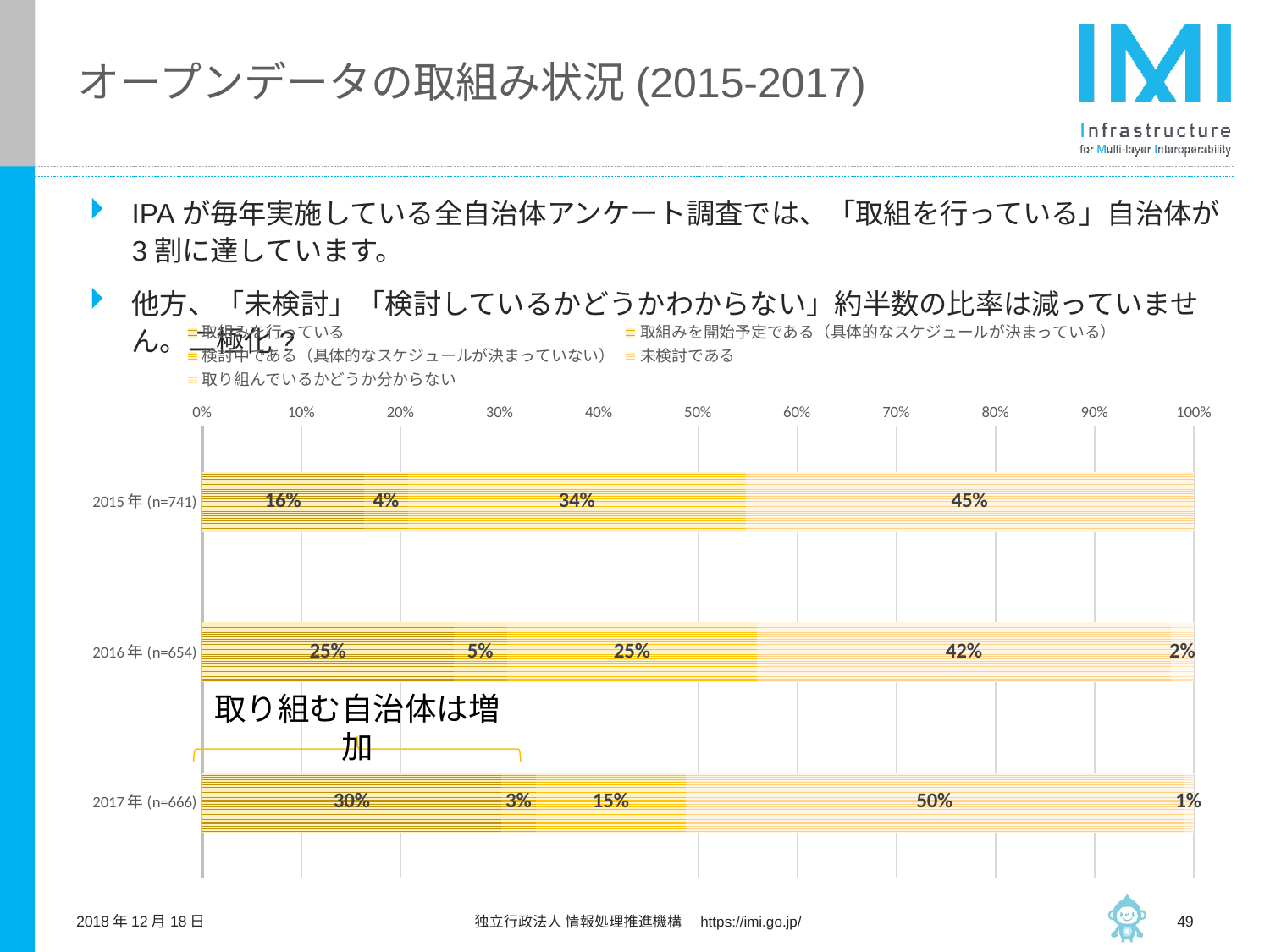

# オープンデータの取組み状況(2015-2017)
IPAが毎年実施している全自治体アンケート調査では、「取組を行っている」自治体が3割に達しています。
他方、「未検討」「検討しているかどうかわからない」約半数の比率は減っていません。二極化?

### Chart

| Category | 取組みを行っている | 取組みを開始予定である（具体的なスケジュールが決まっている） | 検討中である（具体的なスケジュールが決まっていない） | 未検討である | 取り組んでいるかどうか分からない |
|---|---|---|---|---|---|
| 2015年(n=741) | 0.1632928475033738 | 0.044534412955465584 | 0.340080971659919 | 0.45209176788124156 | 0.0 |
| 2016年(n=654) | 0.25382262996941896 | 0.053516819571865444 | 0.25229357798165136 | 0.41743119266055045 | 0.022935779816513763 |
| 2017年(n=666) | 0.30180180180180183 | 0.03453453453453453 | 0.15165165165165165 | 0.5015015015015015 | 0.010510510510510511 |
取り組む自治体は増加
2018年12月18日
 独立行政法人 情報処理推進機構　https://imi.go.jp/
49